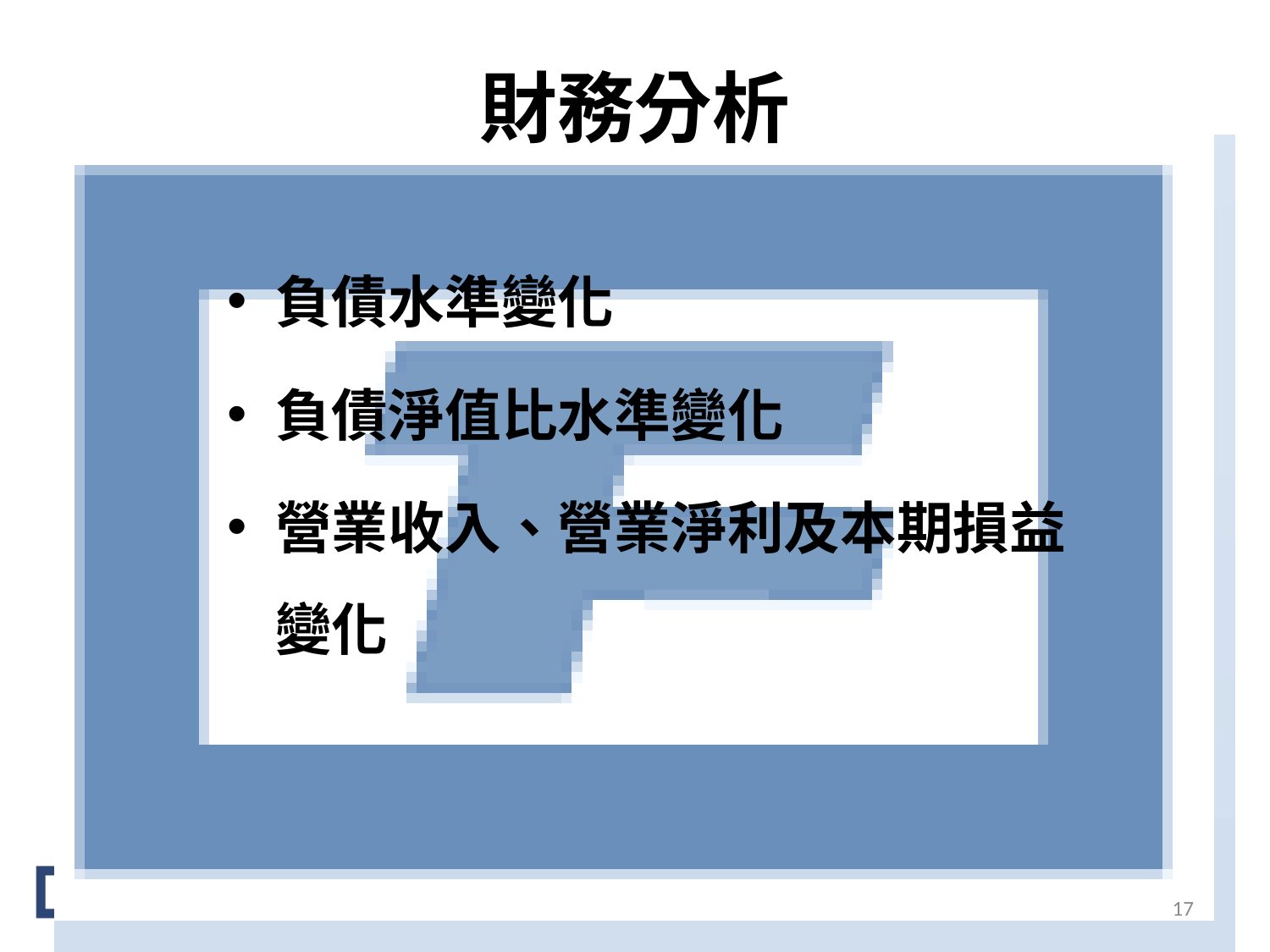

# 財務分析
負債水準變化
負債淨值比水準變化
營業收入、營業淨利及本期損益變化
17